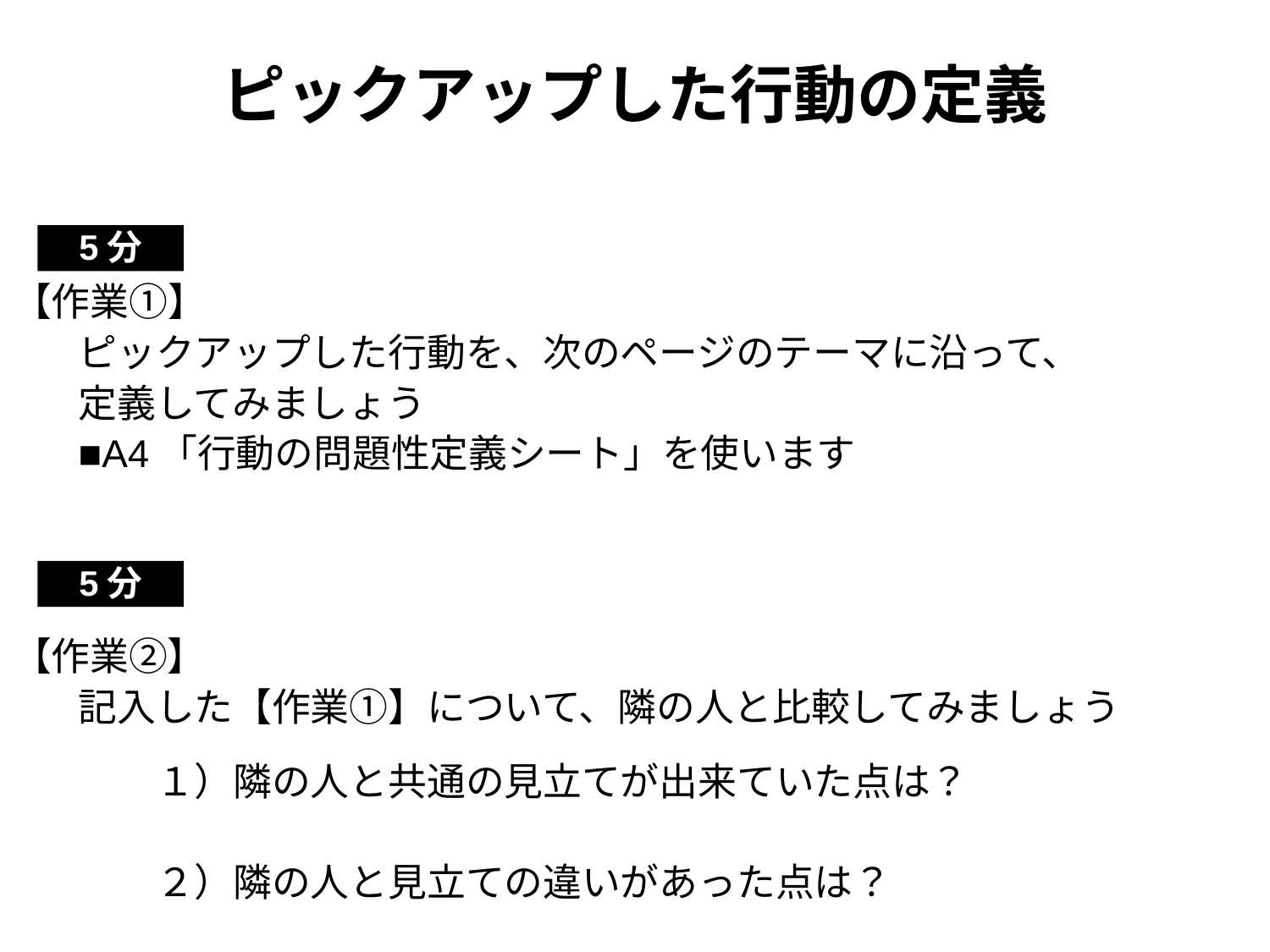

# ピックアップした行動の定義
5分
【作業①】
ピックアップした行動を、次のページのテーマに沿って、
定義してみましょう
■A4「行動の問題性定義シート」を使います

【作業②】
記入した【作業①】について、隣の人と比較してみましょう

　　１）隣の人と共通の見立てが出来ていた点は？

　　２）隣の人と見立ての違いがあった点は？

5分